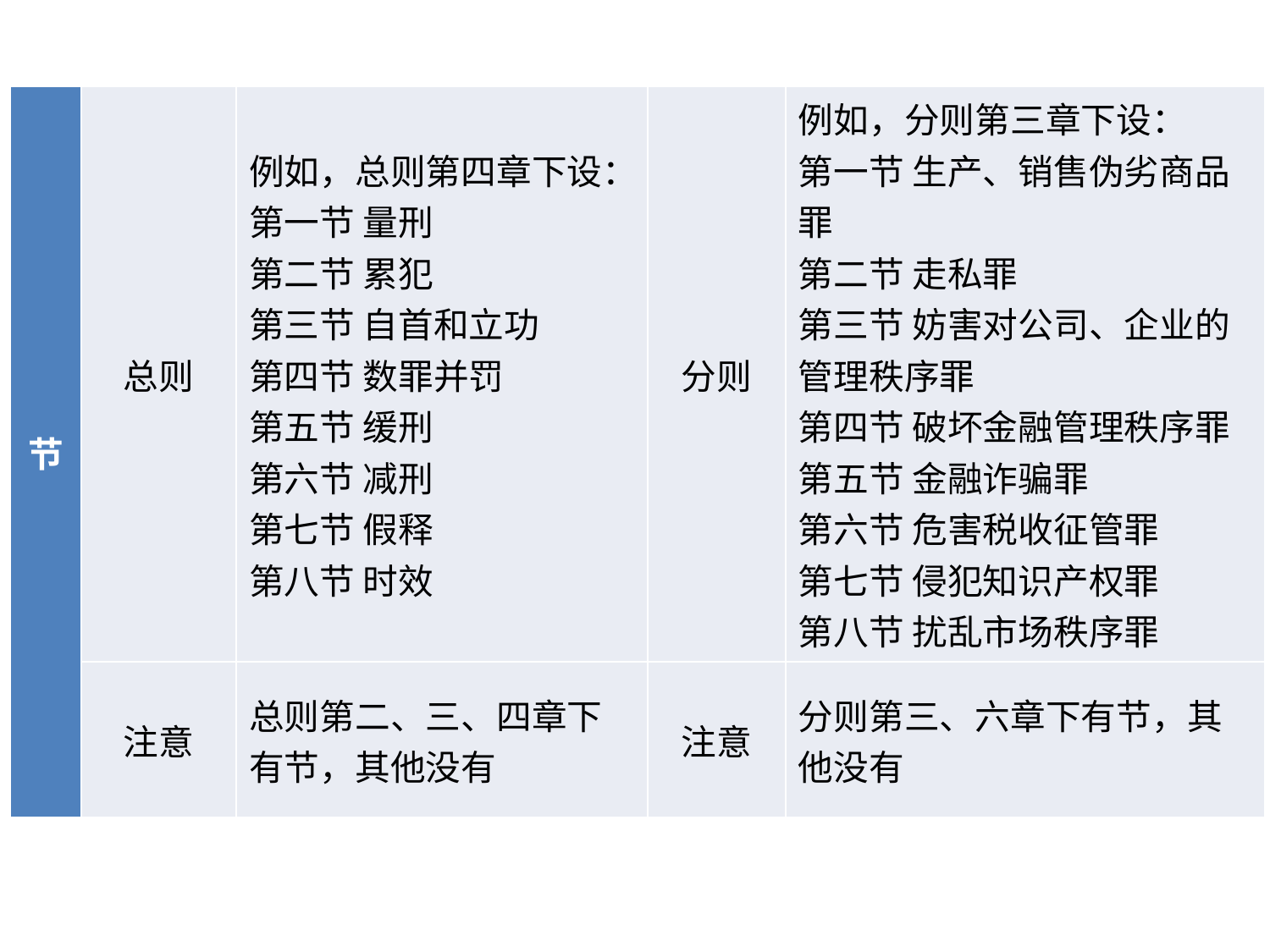

| 节 | 总则 | 例如，总则第四章下设：第一节 量刑 第二节 累犯 第三节 自首和立功 第四节 数罪并罚 第五节 缓刑 第六节 减刑 第七节 假释 第八节 时效 | 分则 | 例如，分则第三章下设： 第一节 生产、销售伪劣商品罪 第二节 走私罪 第三节 妨害对公司、企业的管理秩序罪 第四节 破坏金融管理秩序罪 第五节 金融诈骗罪 第六节 危害税收征管罪 第七节 侵犯知识产权罪 第八节 扰乱市场秩序罪 |
| --- | --- | --- | --- | --- |
|  | 注意 | 总则第二、三、四章下有节，其他没有 | 注意 | 分则第三、六章下有节，其他没有 |